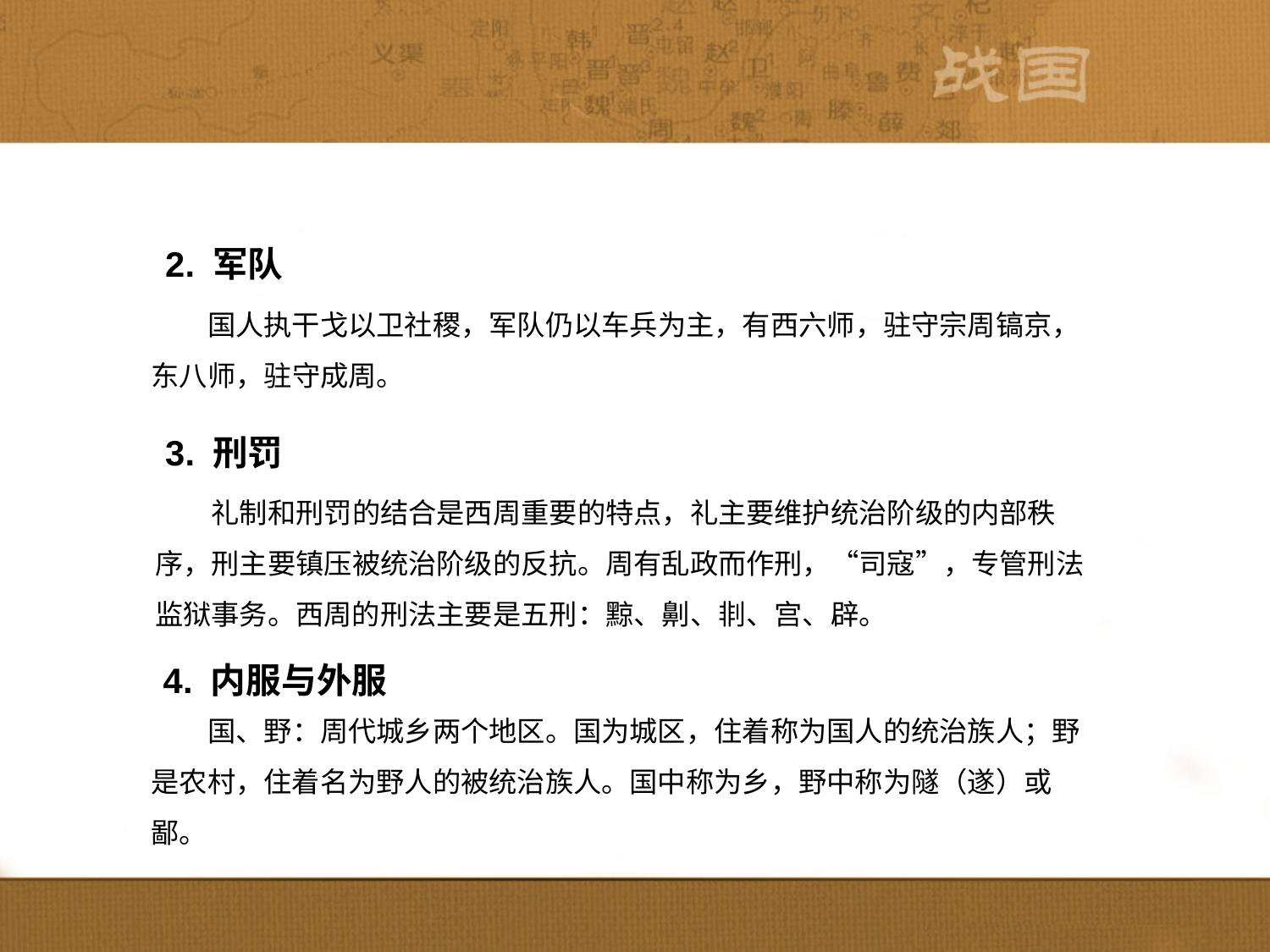

2. 军队
　　国人执干戈以卫社稷，军队仍以车兵为主，有西六师，驻守宗周镐京，东八师，驻守成周。
3. 刑罚
　　礼制和刑罚的结合是西周重要的特点，礼主要维护统治阶级的内部秩序，刑主要镇压被统治阶级的反抗。周有乱政而作刑，“司寇”，专管刑法监狱事务。西周的刑法主要是五刑：黥、劓、剕、宫、辟。
4. 内服与外服
　　国、野：周代城乡两个地区。国为城区，住着称为国人的统治族人；野是农村，住着名为野人的被统治族人。国中称为乡，野中称为隧（遂）或鄙。